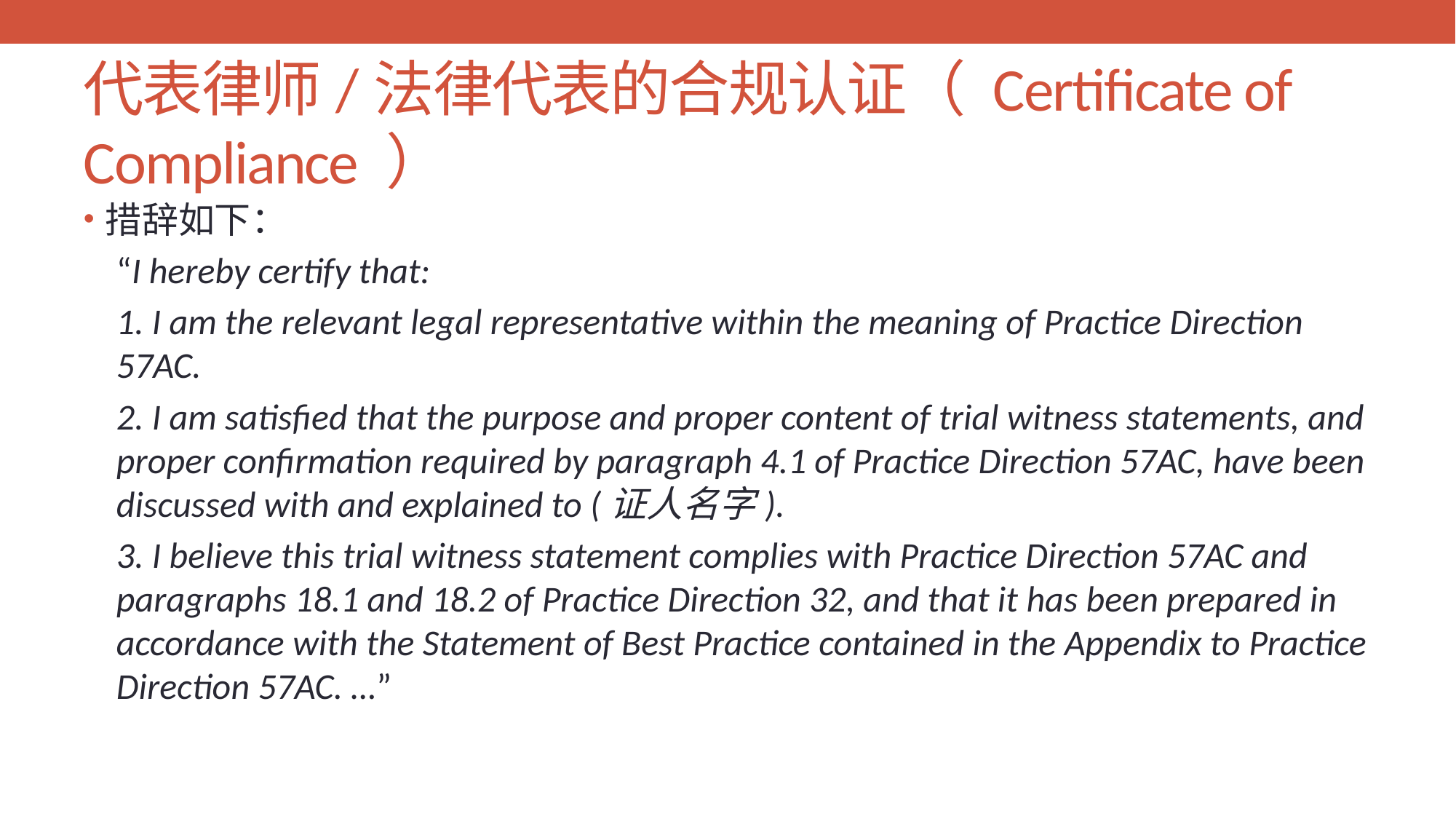

# 代表律师/法律代表的合规认证（ Certificate of Compliance ）
措辞如下：
“I hereby certify that:
1. I am the relevant legal representative within the meaning of Practice Direction 57AC.
2. I am satisfied that the purpose and proper content of trial witness statements, and proper confirmation required by paragraph 4.1 of Practice Direction 57AC, have been discussed with and explained to (证人名字).
3. I believe this trial witness statement complies with Practice Direction 57AC and paragraphs 18.1 and 18.2 of Practice Direction 32, and that it has been prepared in accordance with the Statement of Best Practice contained in the Appendix to Practice Direction 57AC. …”